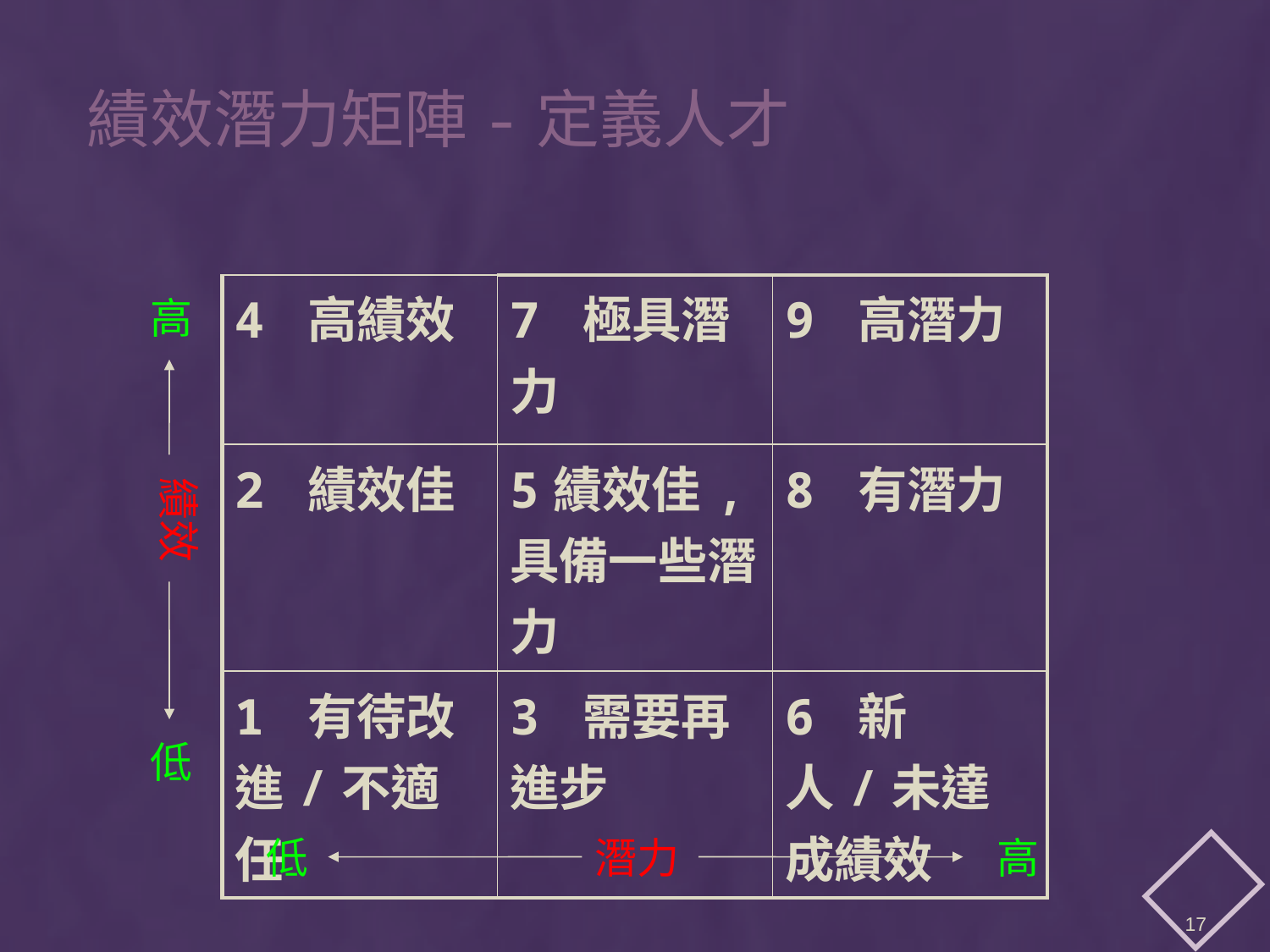

# 績效潛力矩陣-定義人才

| 4 高績效 | 7 極具潛力 | 9 高潛力 |
| --- | --- | --- |
| 2 績效佳 | 5績效佳,具備一些潛力 | 8 有潛力 |
| 1 有待改進/不適任 | 3 需要再進步 | 6 新人/未達成績效 |
高

績效

低
低
潛力
高

17